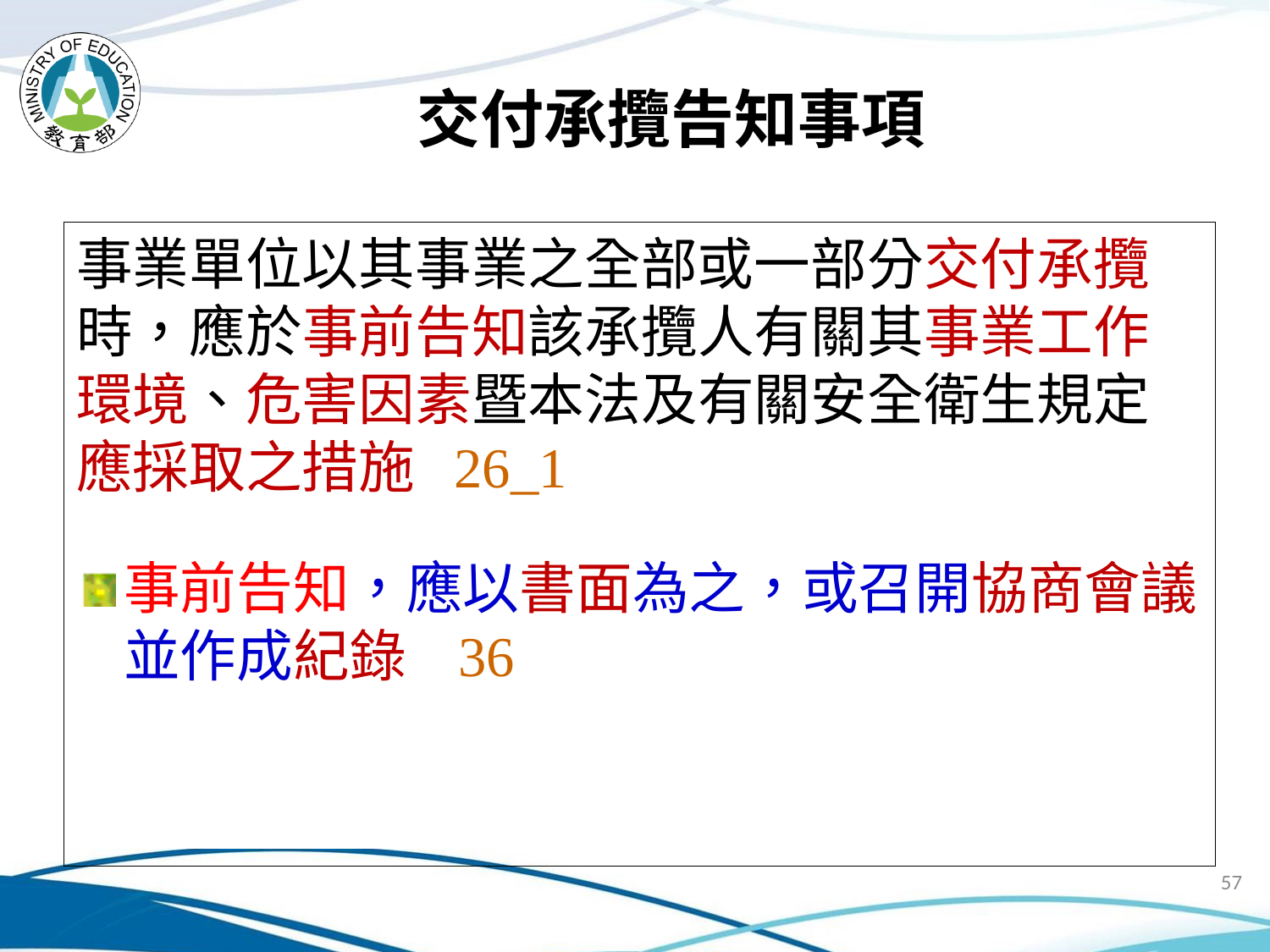

# 交付承攬告知事項
事業單位以其事業之全部或一部分交付承攬時，應於事前告知該承攬人有關其事業工作環境、危害因素暨本法及有關安全衛生規定應採取之措施  26_1
事前告知，應以書面為之，或召開協商會議並作成紀錄   36
57